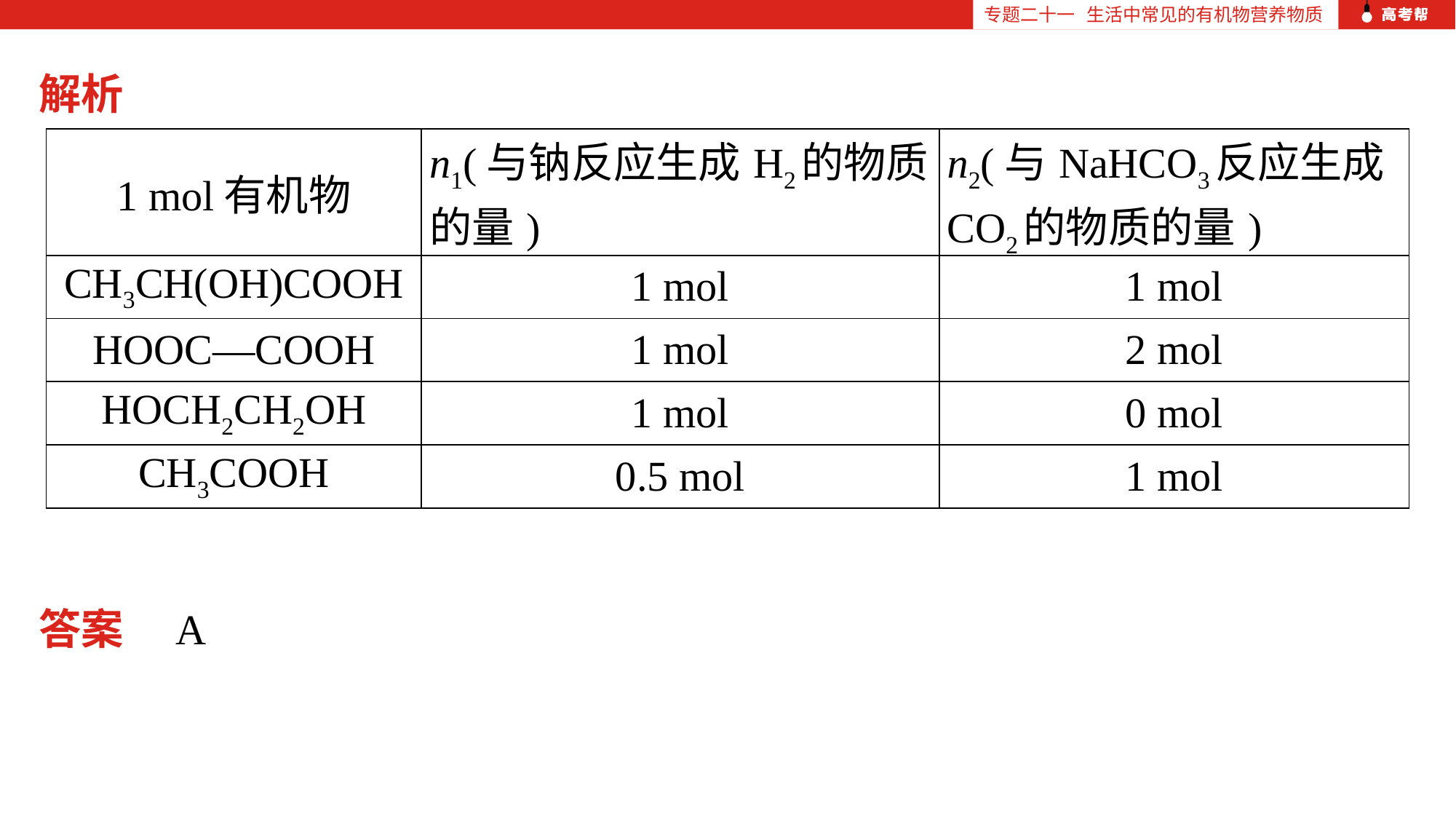

专题二十一   生活中常见的有机物营养物质

解析

答案　A

| 1 mol有机物 | n1(与钠反应生成H2的物质的量) | n2(与NaHCO3反应生成CO2的物质的量) |
| --- | --- | --- |
| CH3CH(OH)COOH | 1 mol | 1 mol |
| HOOC—COOH | 1 mol | 2 mol |
| HOCH2CH2OH | 1 mol | 0 mol |
| CH3COOH | 0.5 mol | 1 mol |